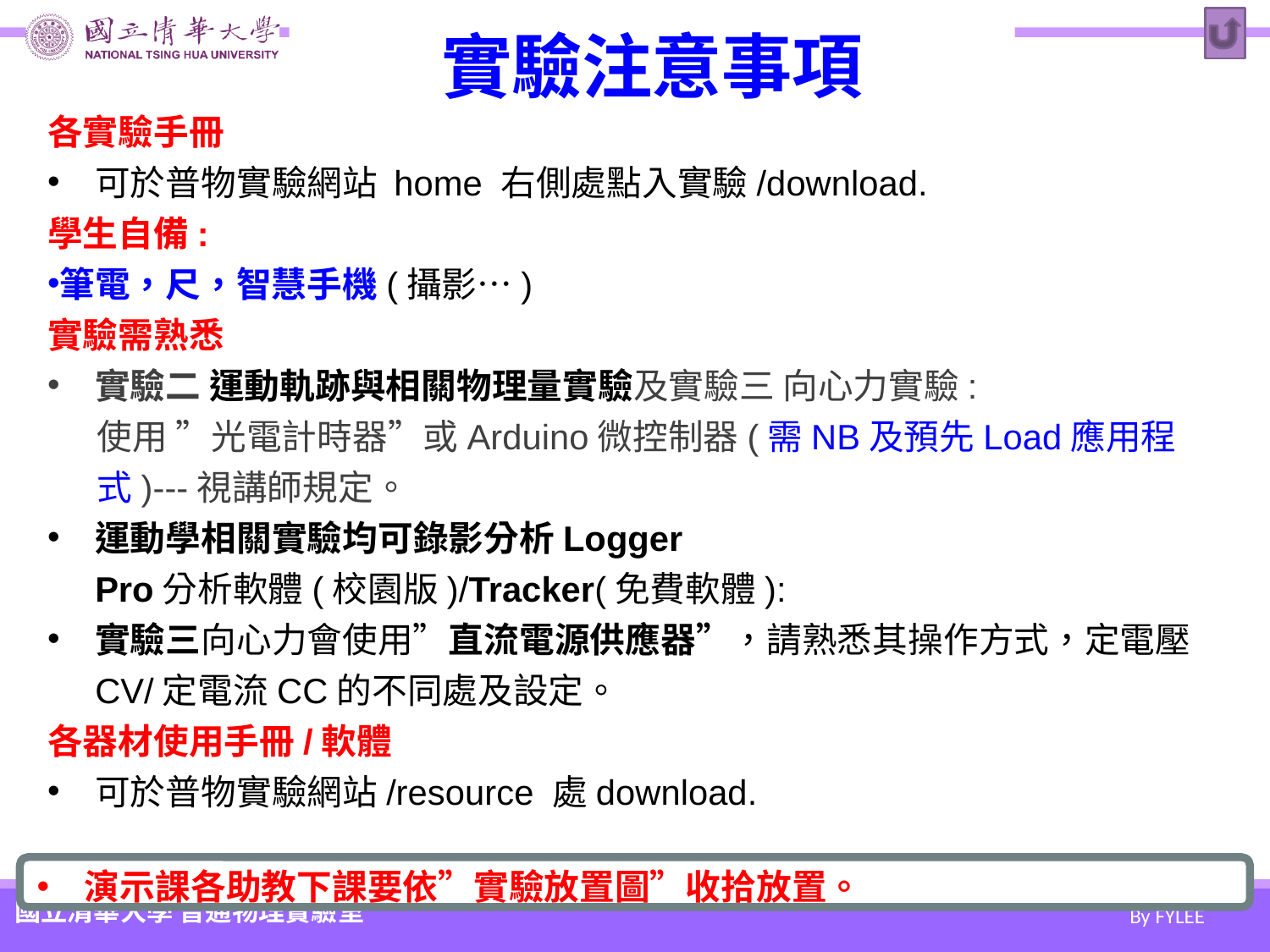

# 實驗注意事項
各實驗手冊
可於普物實驗網站 home 右側處點入實驗/download.
學生自備:
筆電，尺，智慧手機(攝影…)
實驗需熟悉
實驗二 運動軌跡與相關物理量實驗及實驗三 向心力實驗:
使用 ”光電計時器”或Arduino微控制器(需NB及預先Load應用程式)---視講師規定。
運動學相關實驗均可錄影分析Logger Pro分析軟體(校園版)/Tracker(免費軟體):
實驗三向心力會使用”直流電源供應器”，請熟悉其操作方式，定電壓CV/定電流CC的不同處及設定。
各器材使用手冊/軟體
可於普物實驗網站/resource 處download.
演示課各助教下課要依”實驗放置圖”收拾放置。